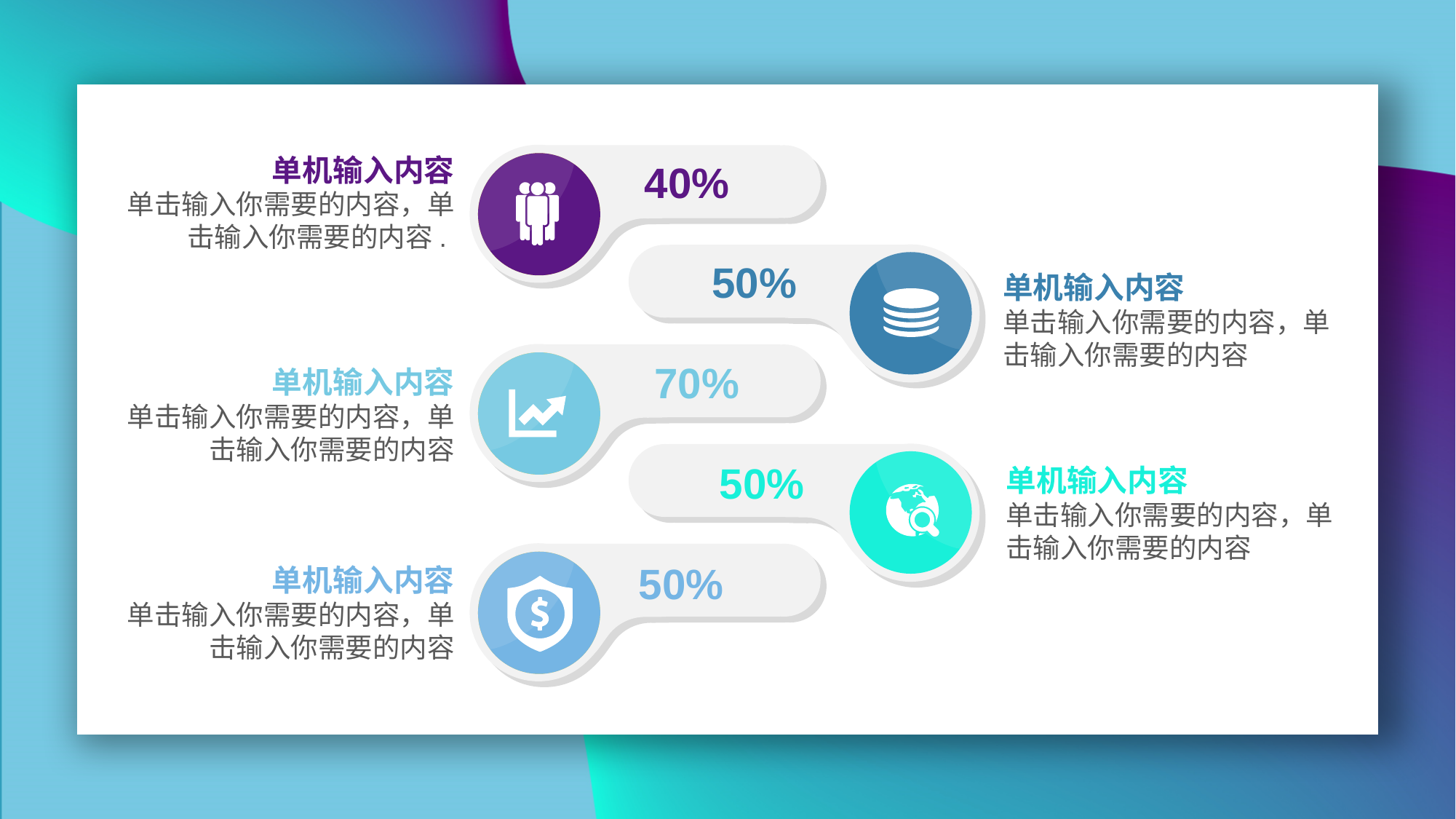

单机输入内容
单击输入你需要的内容，单击输入你需要的内容.
40%

50%
单机输入内容
单击输入你需要的内容，单击输入你需要的内容

70%
单机输入内容
单击输入你需要的内容，单击输入你需要的内容

50%
单机输入内容
单击输入你需要的内容，单击输入你需要的内容

50%
单机输入内容
单击输入你需要的内容，单击输入你需要的内容